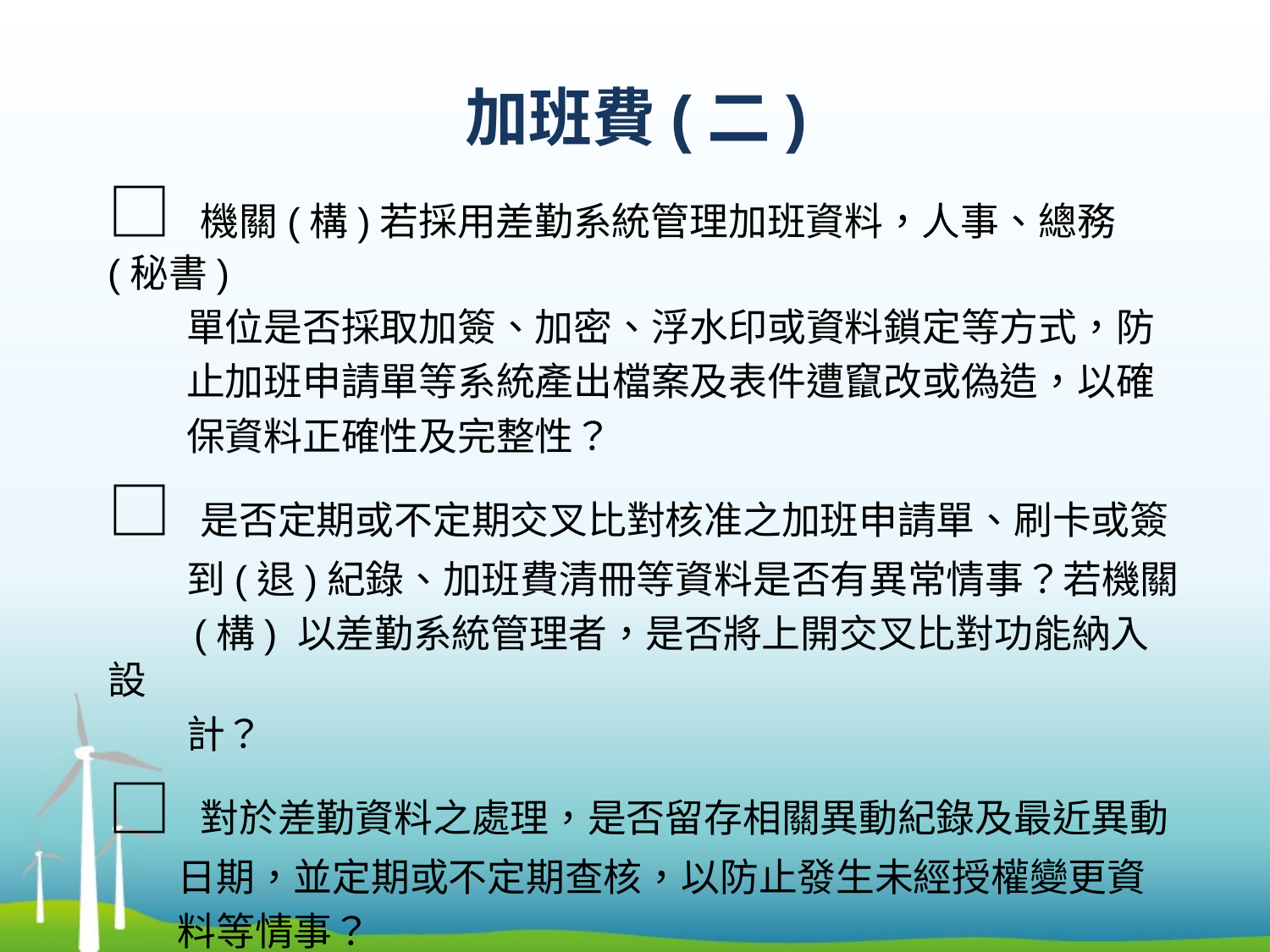

# 加班費(二)
□ 機關(構)若採用差勤系統管理加班資料，人事、總務(秘書)
        單位是否採取加簽、加密、浮水印或資料鎖定等方式，防
        止加班申請單等系統產出檔案及表件遭竄改或偽造，以確
        保資料正確性及完整性？
□ 是否定期或不定期交叉比對核准之加班申請單、刷卡或簽
        到(退)紀錄、加班費清冊等資料是否有異常情事？若機關
        (構) 以差勤系統管理者，是否將上開交叉比對功能納入設
        計？
□ 對於差勤資料之處理，是否留存相關異動紀錄及最近異動
       日期，並定期或不定期查核，以防止發生未經授權變更資
       料等情事？